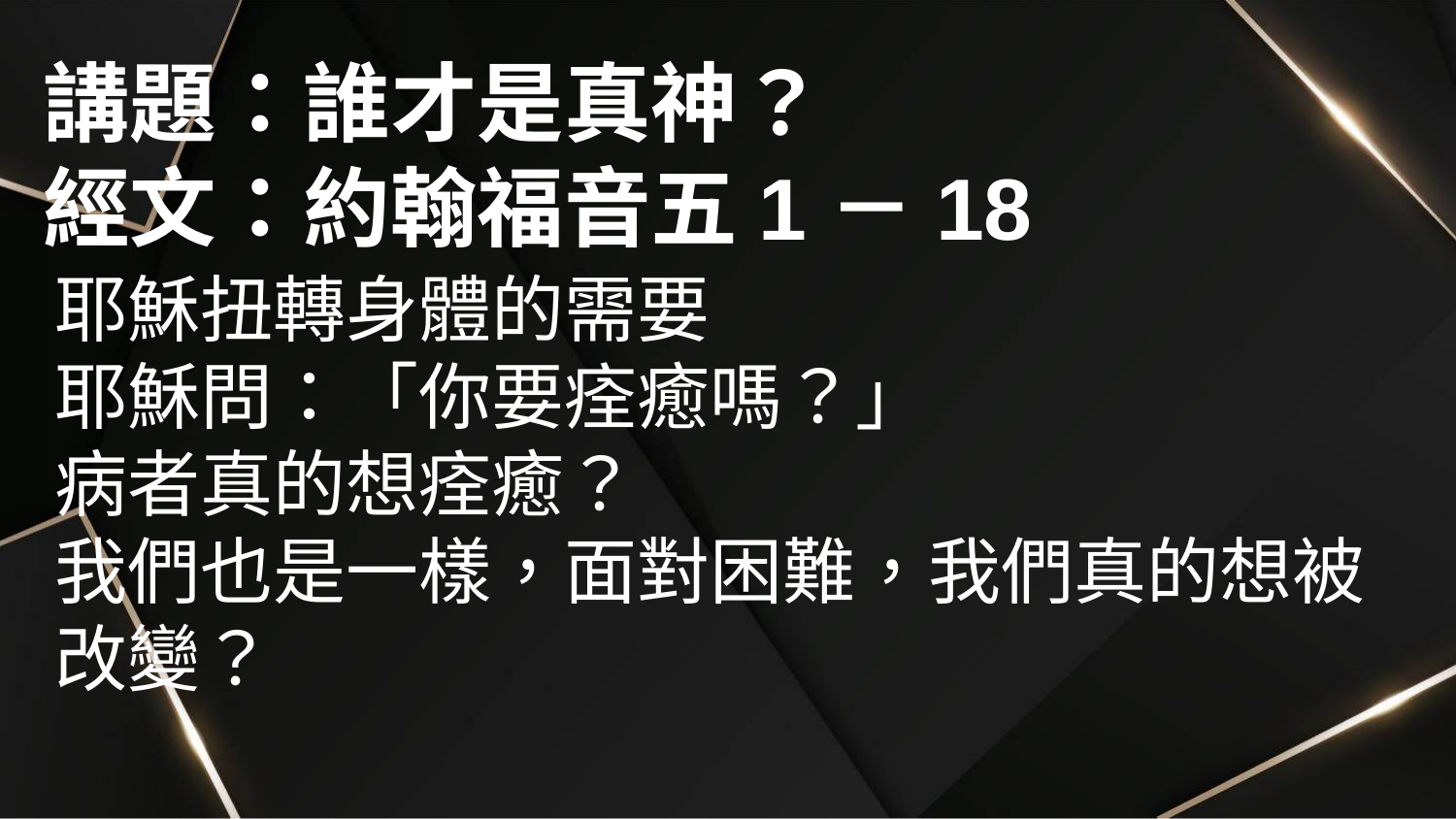

# 講題：誰才是真神？ 經文：約翰福音五1－18
耶穌扭轉身體的需要
耶穌問：「你要痊癒嗎？」
病者真的想痊癒？
我們也是一樣，面對困難，我們真的想被改變？